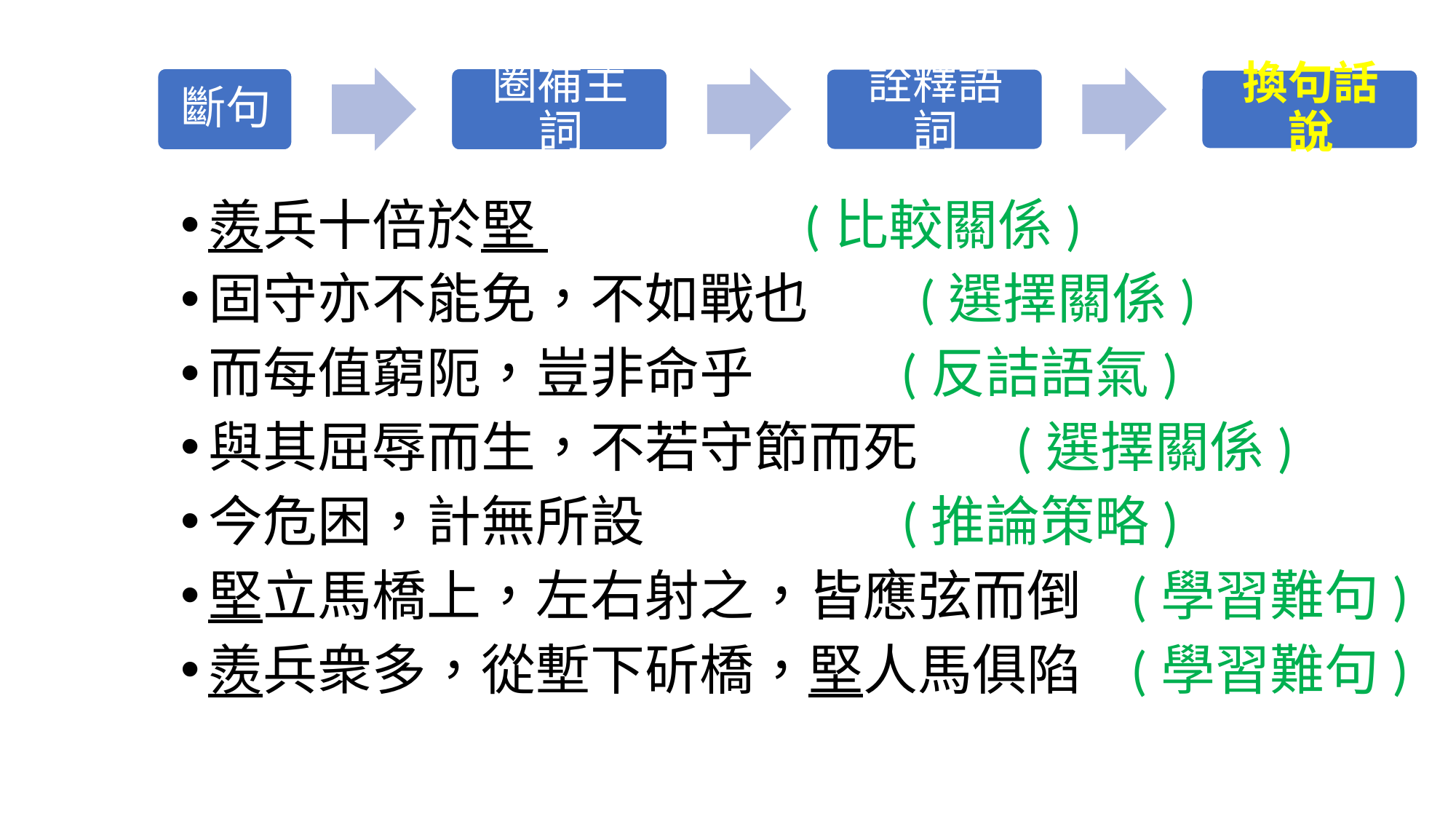

斷句

圈補主詞

詮釋語詞

換句話說
羨兵十倍於堅                     (比較關係)
固守亦不能免，不如戰也        (選擇關係)
而每值窮阨，豈非命乎           (反詰語氣)
與其屈辱而生，不若守節而死       (選擇關係)
今危困，計無所設                    (推論策略)
堅立馬橋上，左右射之，皆應弦而倒   (學習難句)
羨兵衆多，從塹下斫橋，堅人馬俱陷   (學習難句)